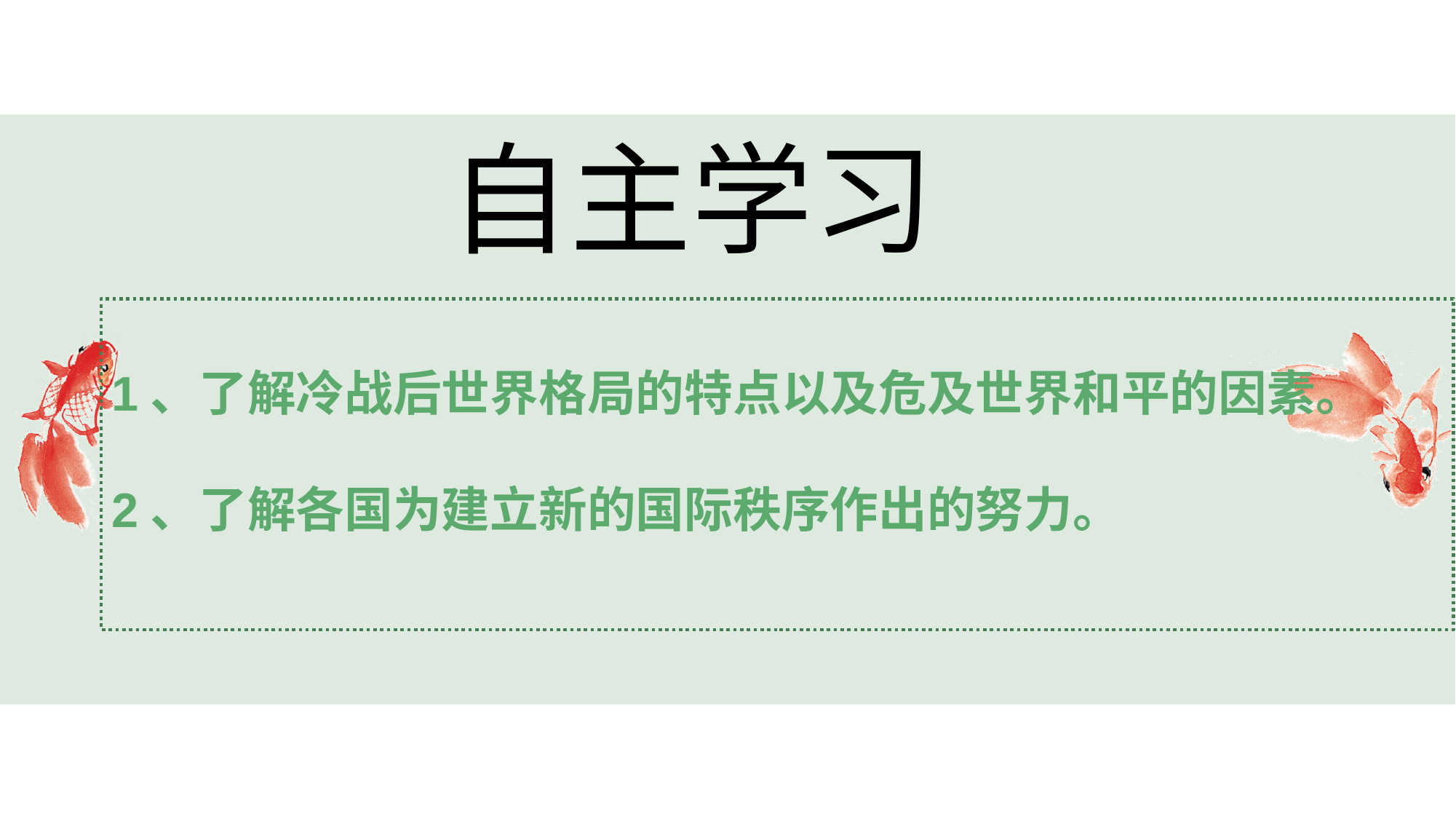

自主学习
1、了解冷战后世界格局的特点以及危及世界和平的因素。
2、了解各国为建立新的国际秩序作出的努力。